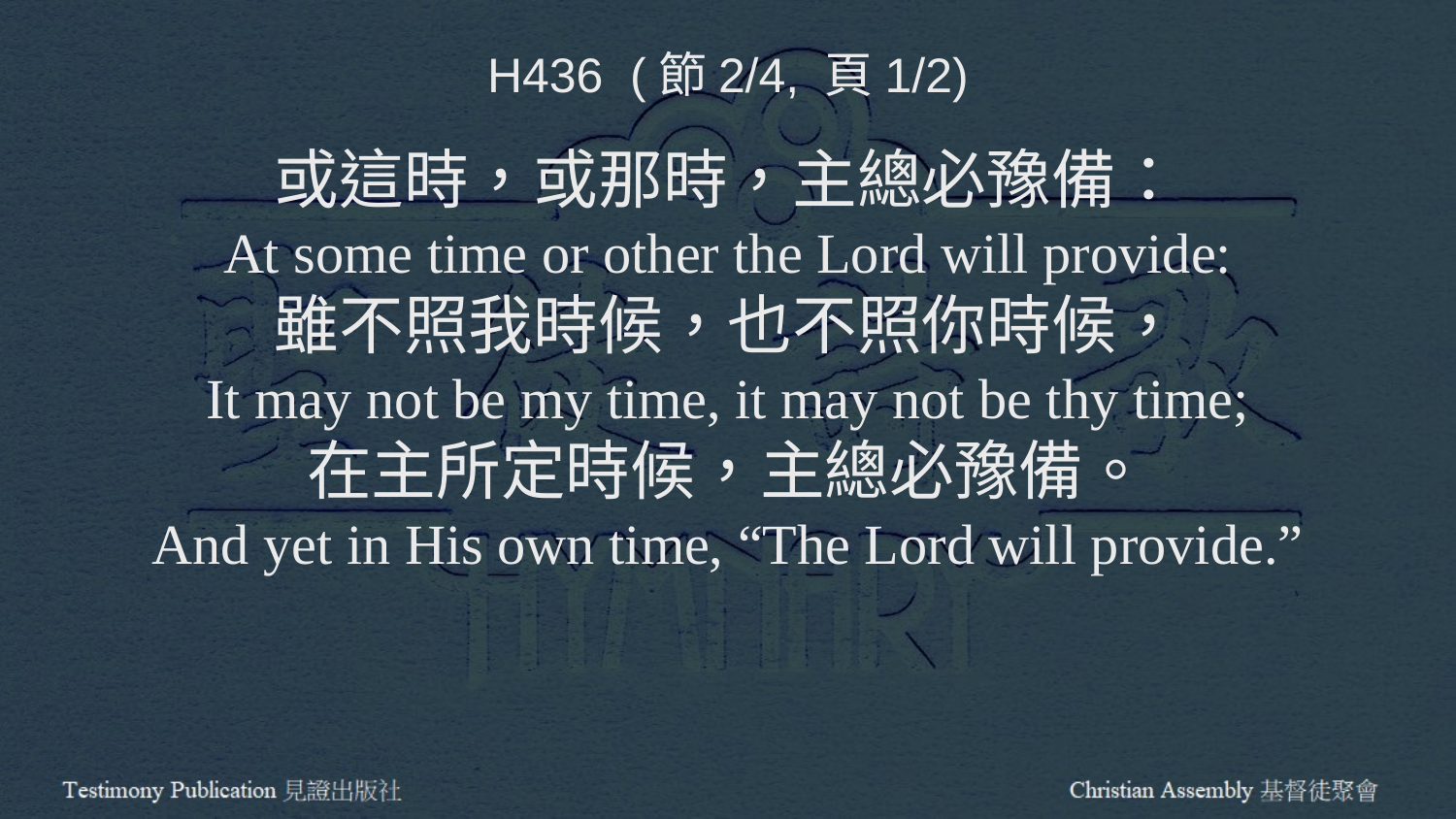

H436  (節2/4, 頁1/2)

或這時，或那時，主總必豫備：
At some time or other the Lord will provide:
雖不照我時候，也不照你時候，
It may not be my time, it may not be thy time;
在主所定時候，主總必豫備。
And yet in His own time, “The Lord will provide.”